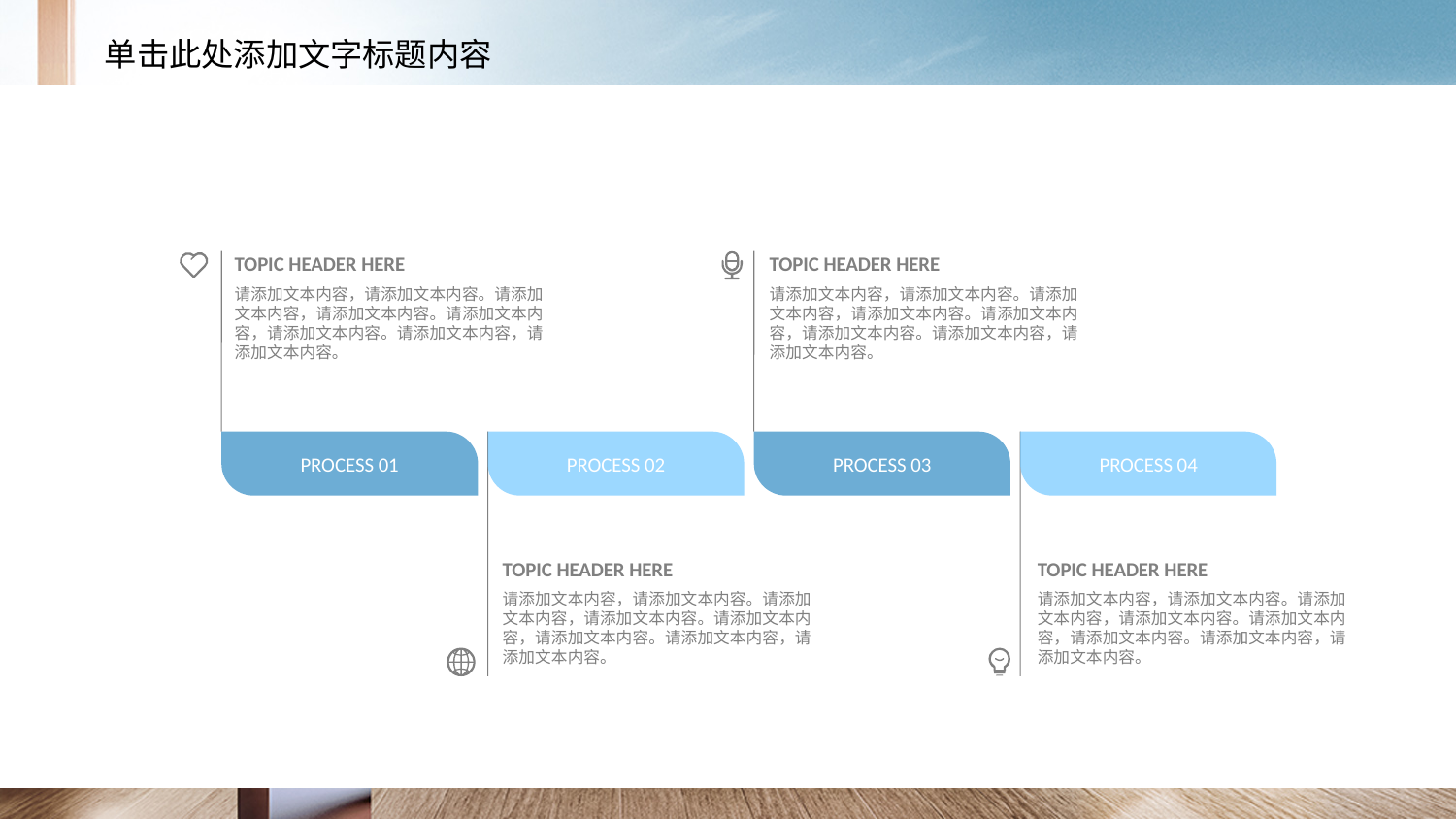

TOPIC HEADER HERE

TOPIC HEADER HERE

请添加文本内容，请添加文本内容。请添加文本内容，请添加文本内容。请添加文本内容，请添加文本内容。请添加文本内容，请添加文本内容。

请添加文本内容，请添加文本内容。请添加文本内容，请添加文本内容。请添加文本内容，请添加文本内容。请添加文本内容，请添加文本内容。

PROCESS 01

PROCESS 02
PROCESS 03

PROCESS 04
TOPIC HEADER HERE
TOPIC HEADER HERE
请添加文本内容，请添加文本内容。请添加文本内容，请添加文本内容。请添加文本内容，请添加文本内容。请添加文本内容，请添加文本内容。

请添加文本内容，请添加文本内容。请添加文本内容，请添加文本内容。请添加文本内容，请添加文本内容。请添加文本内容，请添加文本内容。